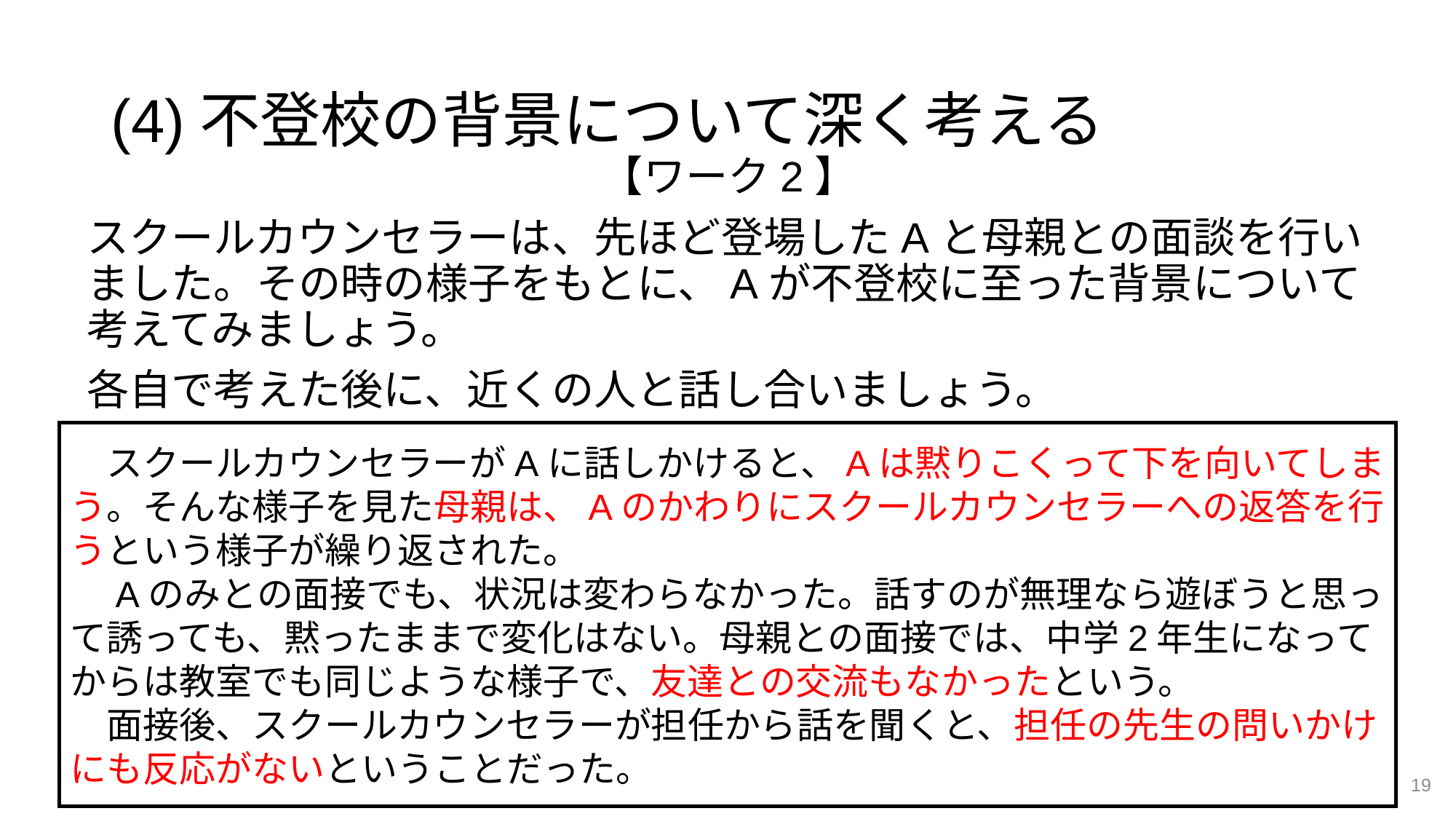

# (4)不登校の背景について深く考える
【ワーク2】
スクールカウンセラーは、先ほど登場したAと母親との面談を行いました。その時の様子をもとに、Aが不登校に至った背景について考えてみましょう。
各自で考えた後に、近くの人と話し合いましょう。

　スクールカウンセラーがAに話しかけると、Aは黙りこくって下を向いてしまう。そんな様子を見た母親は、Aのかわりにスクールカウンセラーへの返答を行うという様子が繰り返された。
　Aのみとの面接でも、状況は変わらなかった。話すのが無理なら遊ぼうと思って誘っても、黙ったままで変化はない。母親との面接では、中学2年生になってからは教室でも同じような様子で、友達との交流もなかったという。
　面接後、スクールカウンセラーが担任から話を聞くと、担任の先生の問いかけにも反応がないということだった。
19